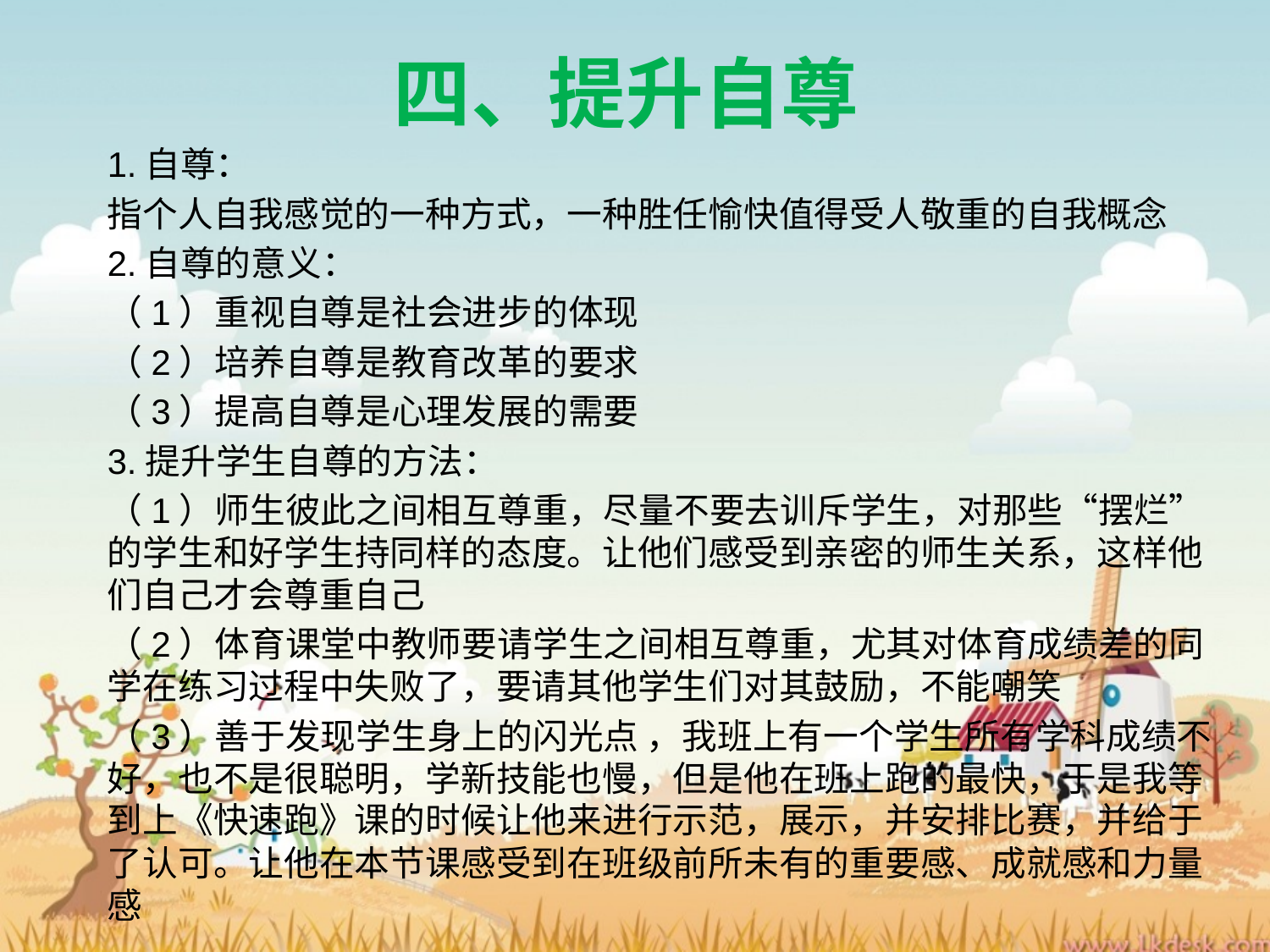

# 四、提升自尊
1.自尊：
指个人自我感觉的一种方式，一种胜任愉快值得受人敬重的自我概念
2.自尊的意义：
（1）重视自尊是社会进步的体现
（2）培养自尊是教育改革的要求
（3）提高自尊是心理发展的需要
3.提升学生自尊的方法：
（1）师生彼此之间相互尊重，尽量不要去训斥学生，对那些“摆烂”的学生和好学生持同样的态度。让他们感受到亲密的师生关系，这样他们自己才会尊重自己
（2）体育课堂中教师要请学生之间相互尊重，尤其对体育成绩差的同学在练习过程中失败了，要请其他学生们对其鼓励，不能嘲笑
（3）善于发现学生身上的闪光点 ，我班上有一个学生所有学科成绩不好，也不是很聪明，学新技能也慢，但是他在班上跑的最快，于是我等到上《快速跑》课的时候让他来进行示范，展示，并安排比赛，并给于了认可。让他在本节课感受到在班级前所未有的重要感、成就感和力量感